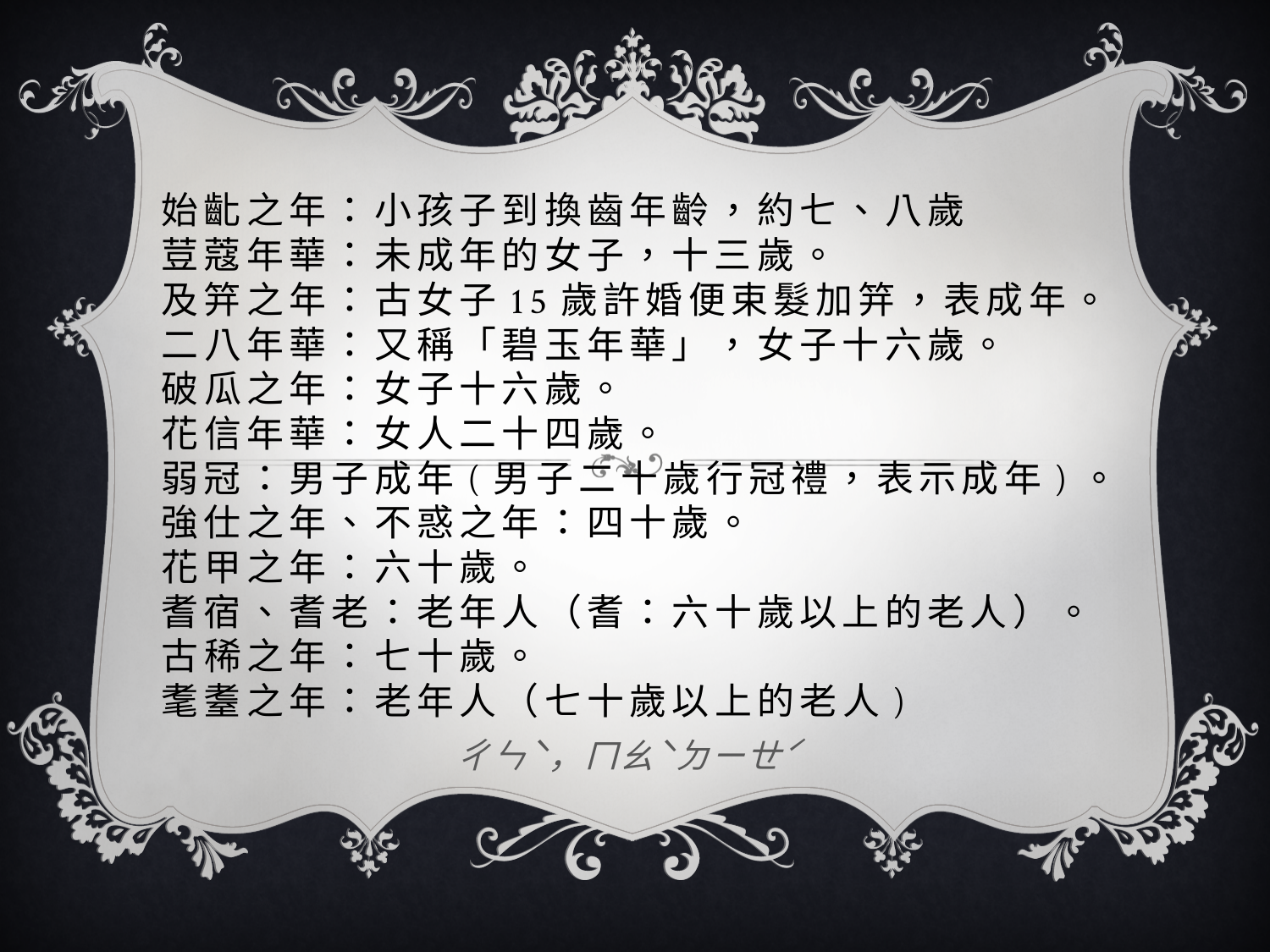

# 始齔之年：小孩子到換齒年齡，約七、八歲 荳蔻年華：未成年的女子，十三歲。 及笄之年：古女子15歲許婚便束髮加笄，表成年。二八年華：又稱「碧玉年華」，女子十六歲。 破瓜之年：女子十六歲。 花信年華：女人二十四歲。 弱冠：男子成年(男子二十歲行冠禮，表示成年)。 強仕之年、不惑之年：四十歲。 花甲之年：六十歲。 耆宿、耆老：老年人（耆：六十歲以上的老人）。 古稀之年：七十歲。 耄耋之年：老年人（七十歲以上的老人)
ㄔㄣˋ，ㄇㄠˋㄉㄧㄝˊ